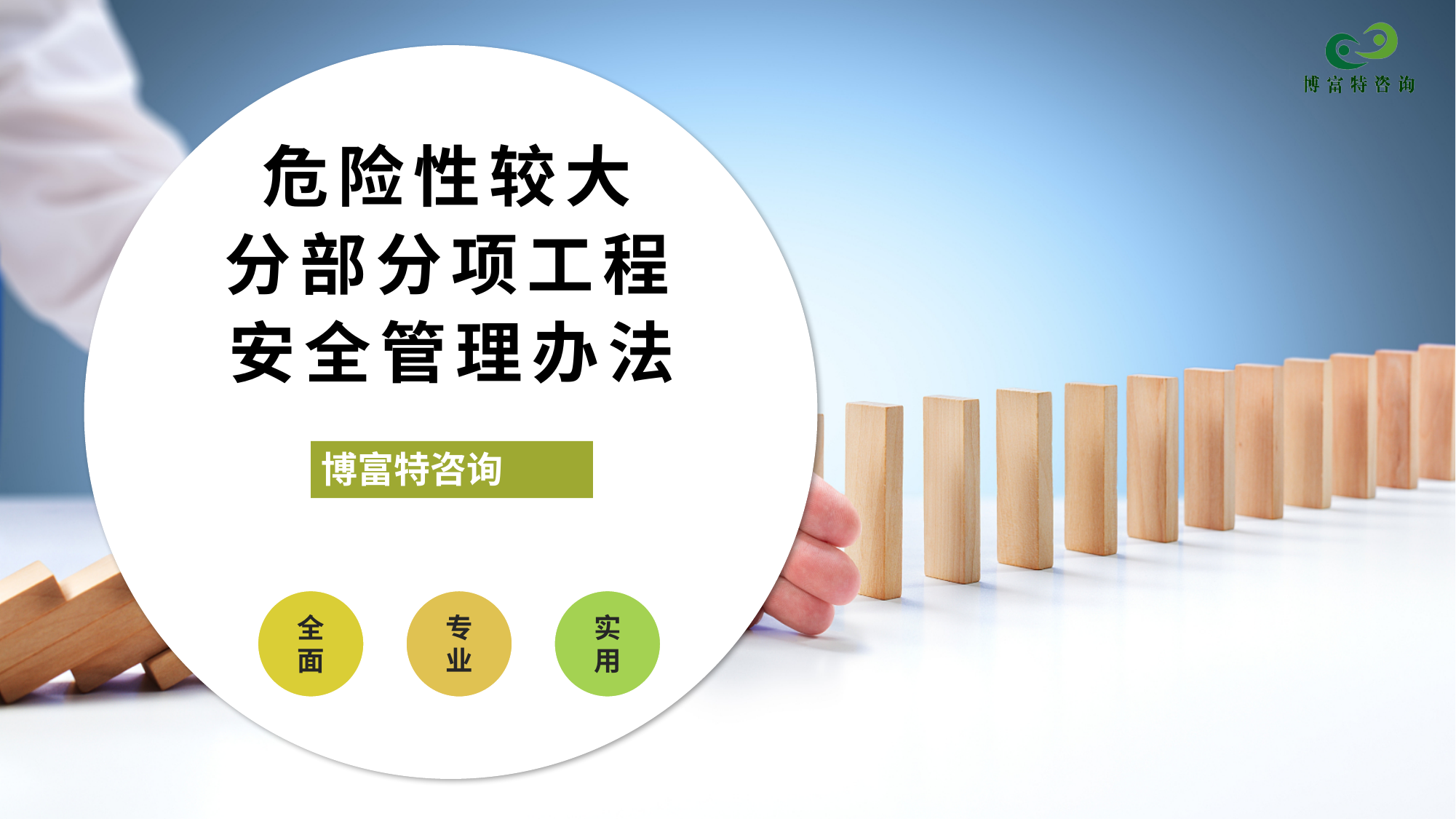

# 危险性较大 分部分项工程 安全管理办法
博富特咨询
全面
实用
专业